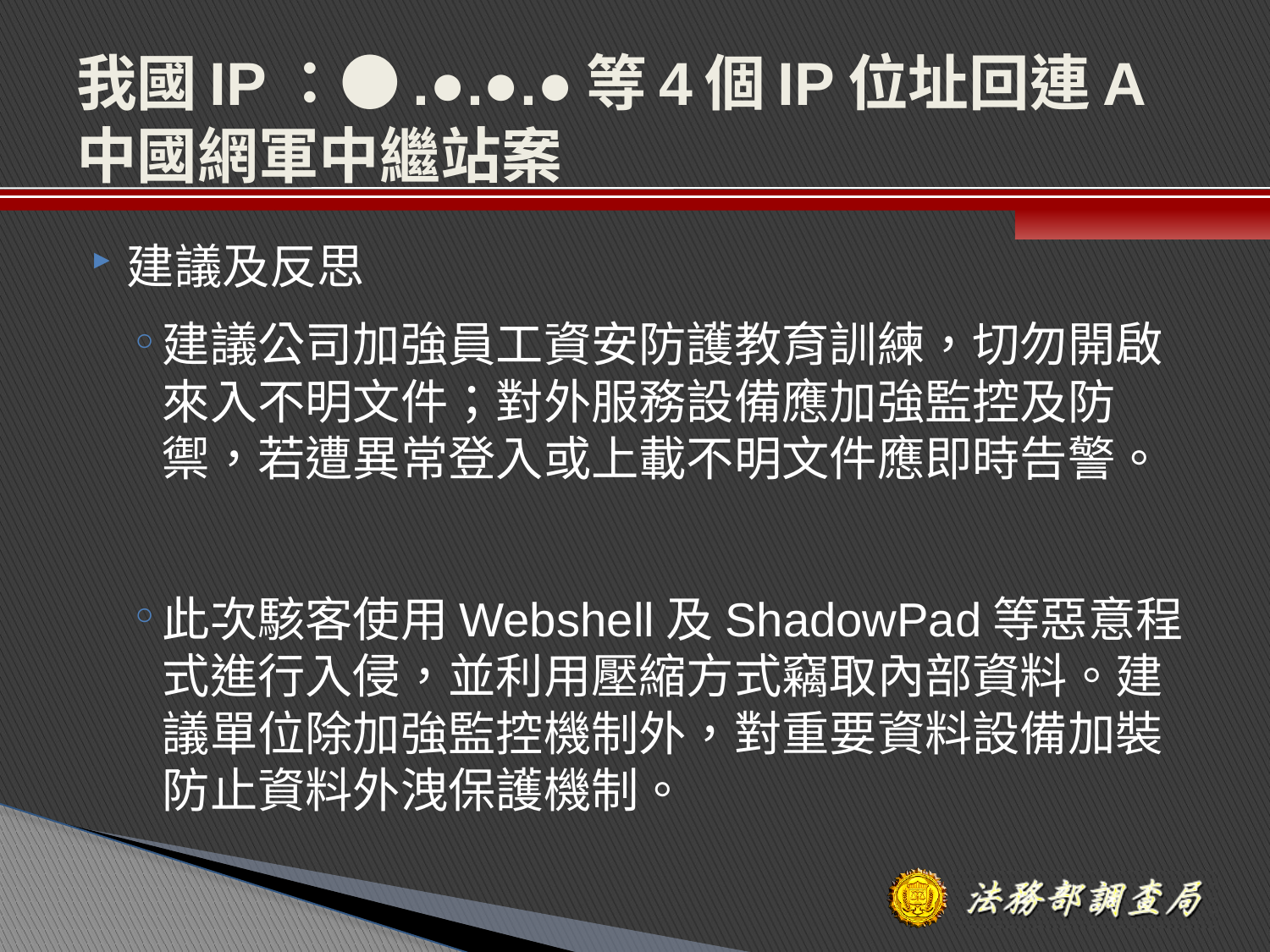

# 我國IP：●.●.●.●等4個IP位址回連A中國網軍中繼站案
建議及反思
建議公司加強員工資安防護教育訓練，切勿開啟來入不明文件；對外服務設備應加強監控及防禦，若遭異常登入或上載不明文件應即時告警。

此次駭客使用Webshell及ShadowPad等惡意程式進行入侵，並利用壓縮方式竊取內部資料。建議單位除加強監控機制外，對重要資料設備加裝防止資料外洩保護機制。